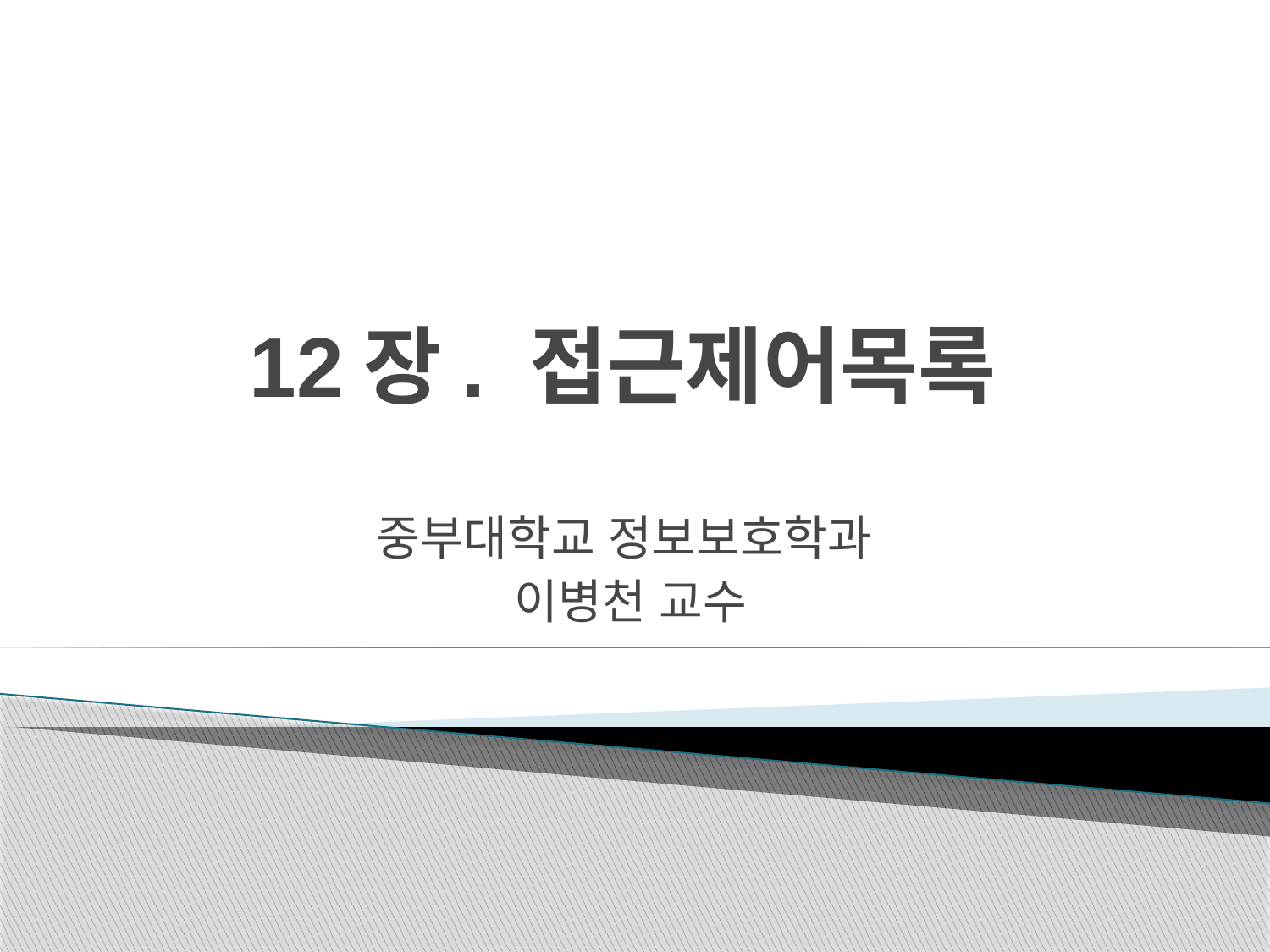

# 12장. 접근제어목록
중부대학교 정보보호학과
이병천 교수